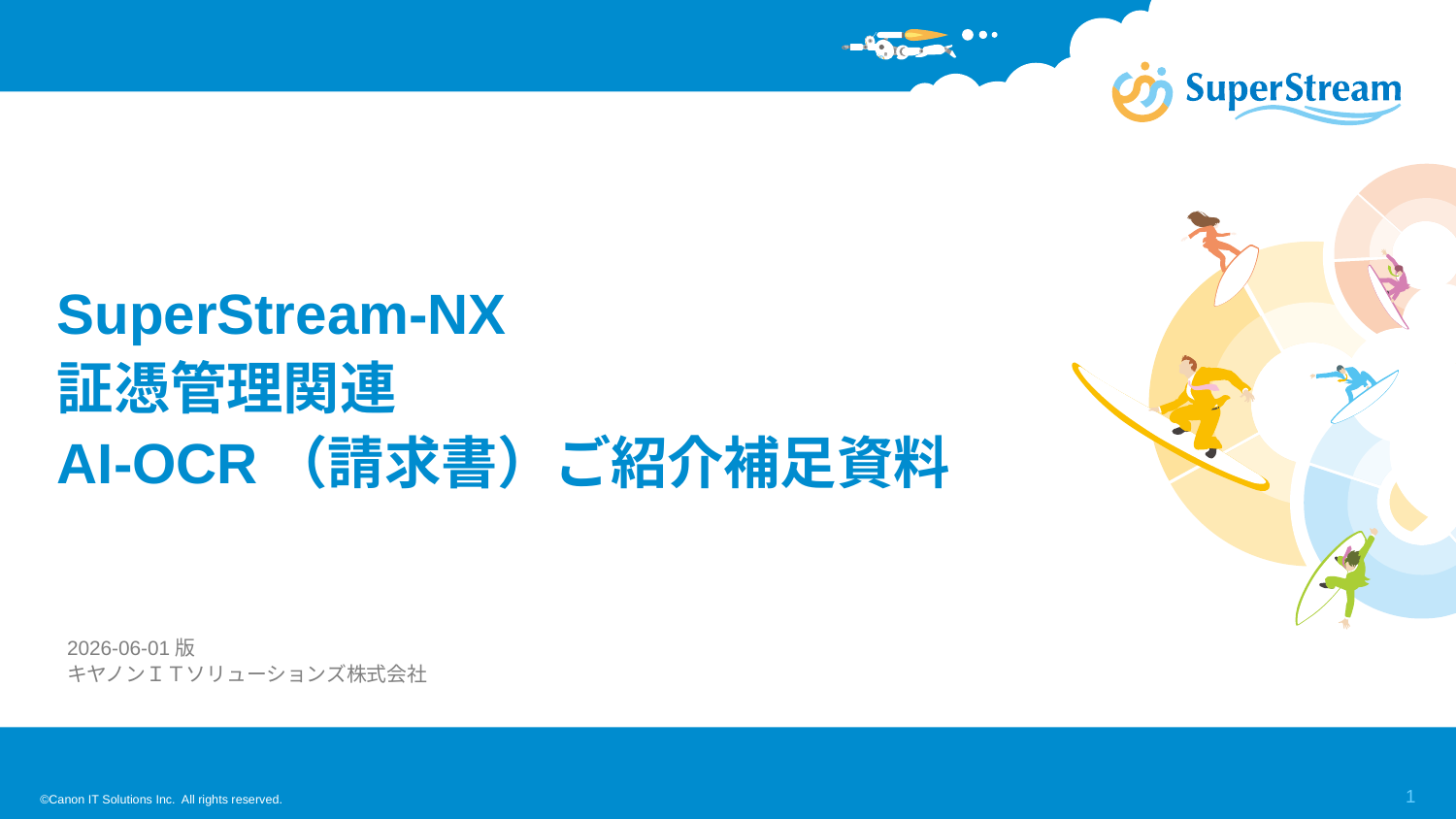

# SuperStream-NX 証憑管理関連 AI-OCR（請求書）ご紹介補足資料
2026-06-01版
キヤノンＩＴソリューションズ株式会社
©Canon IT Solutions Inc.  All rights reserved.
1